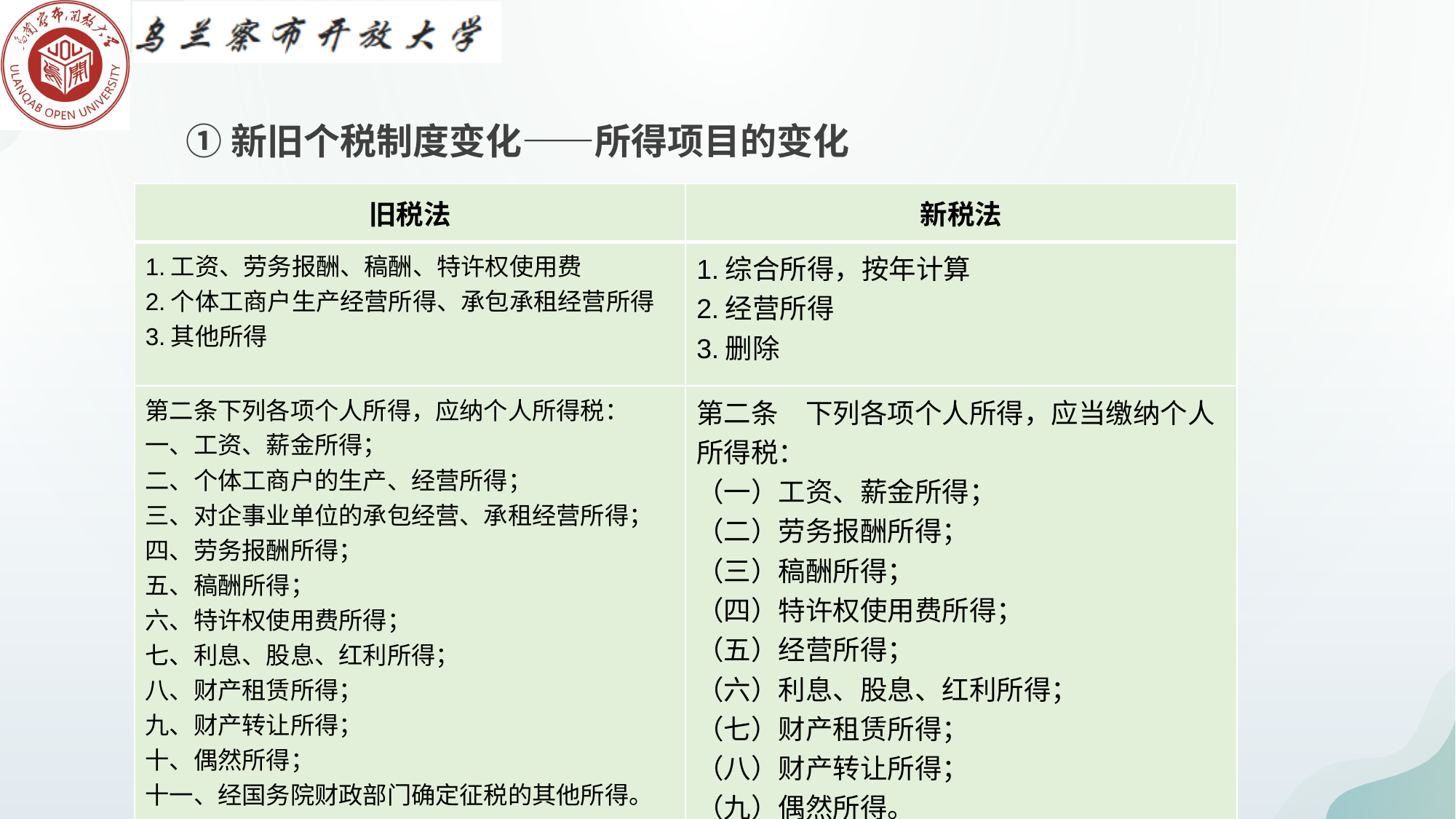

①新旧个税制度变化——所得项目的变化
| 旧税法 | 新税法 |
| --- | --- |
| 1.工资、劳务报酬、稿酬、特许权使用费 2.个体工商户生产经营所得、承包承租经营所得 3.其他所得 | 1.综合所得，按年计算 2.经营所得 3.删除 |
| 第二条下列各项个人所得，应纳个人所得税： 一、工资、薪金所得； 二、个体工商户的生产、经营所得； 三、对企事业单位的承包经营、承租经营所得； 四、劳务报酬所得； 五、稿酬所得； 六、特许权使用费所得； 七、利息、股息、红利所得； 八、财产租赁所得； 九、财产转让所得； 十、偶然所得； 十一、经国务院财政部门确定征税的其他所得。 | 第二条　下列各项个人所得，应当缴纳个人所得税： （一）工资、薪金所得； （二）劳务报酬所得； （三）稿酬所得； （四）特许权使用费所得； （五）经营所得； （六）利息、股息、红利所得； （七）财产租赁所得； （八）财产转让所得； （九）偶然所得。 |